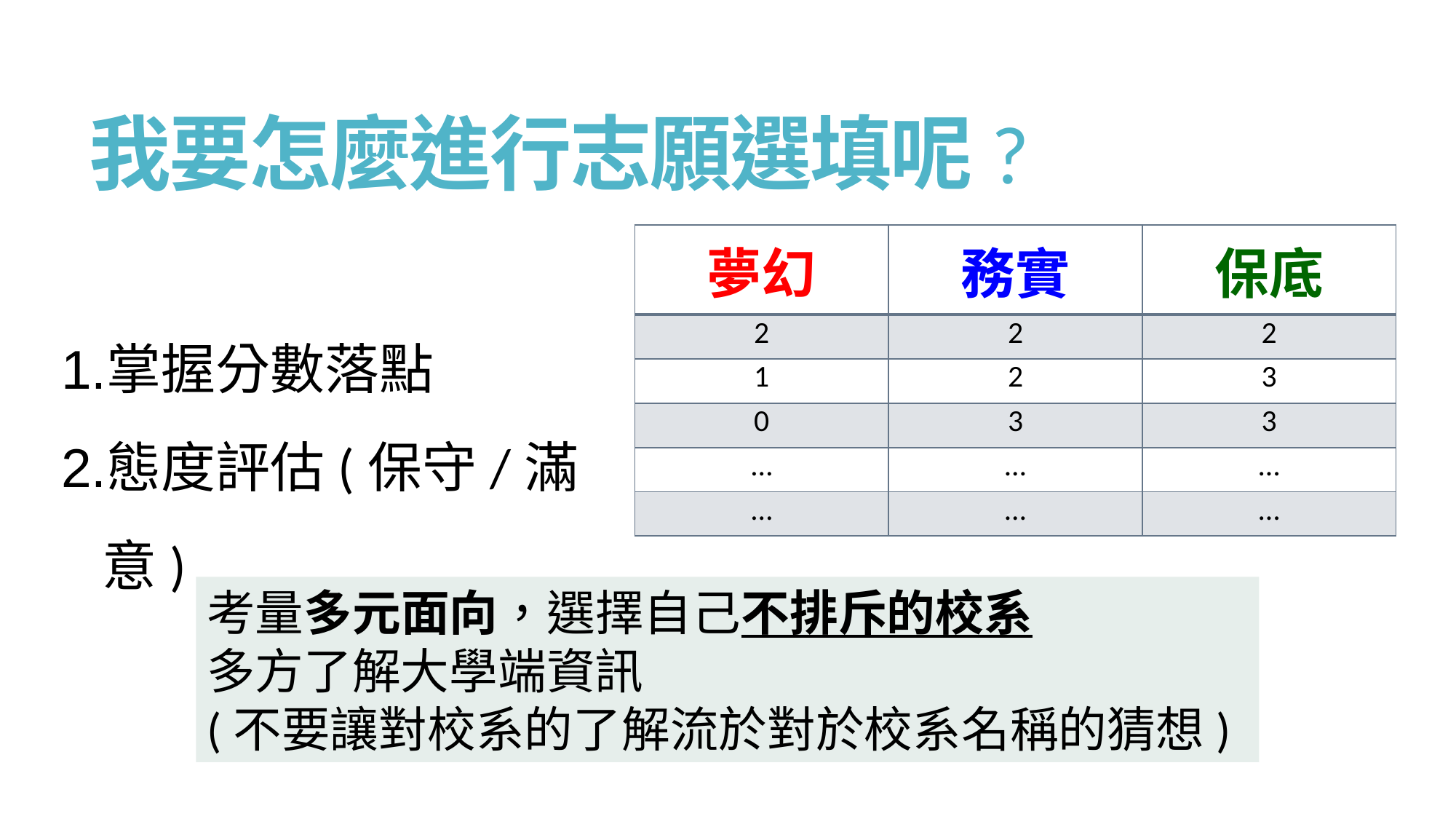

# 我要怎麼進行志願選填呢?
| 夢幻 | 務實 | 保底 |
| --- | --- | --- |
| 2 | 2 | 2 |
| 1 | 2 | 3 |
| 0 | 3 | 3 |
| … | … | … |
| … | … | … |
掌握分數落點
態度評估(保守/滿意)
考量多元面向，選擇自己不排斥的校系
多方了解大學端資訊
(不要讓對校系的了解流於對於校系名稱的猜想)